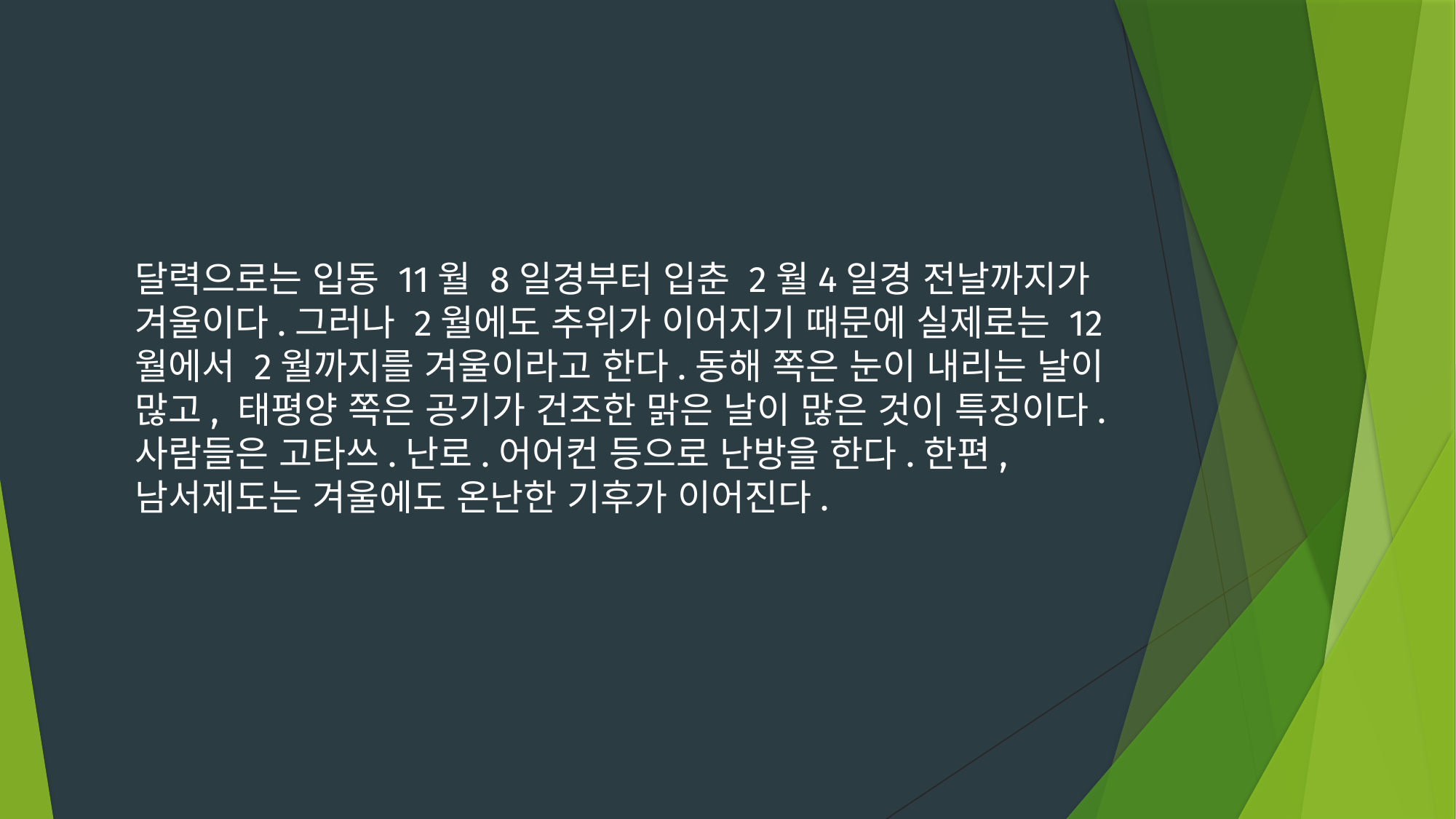

달력으로는 입동 11월 8일경부터 입춘 2월4일경 전날까지가 겨울이다.그러나 2월에도 추위가 이어지기 때문에 실제로는 12월에서 2월까지를 겨울이라고 한다.동해 쪽은 눈이 내리는 날이 많고, 태평양 쪽은 공기가 건조한 맑은 날이 많은 것이 특징이다.사람들은 고타쓰.난로.어어컨 등으로 난방을 한다.한편,남서제도는 겨울에도 온난한 기후가 이어진다.